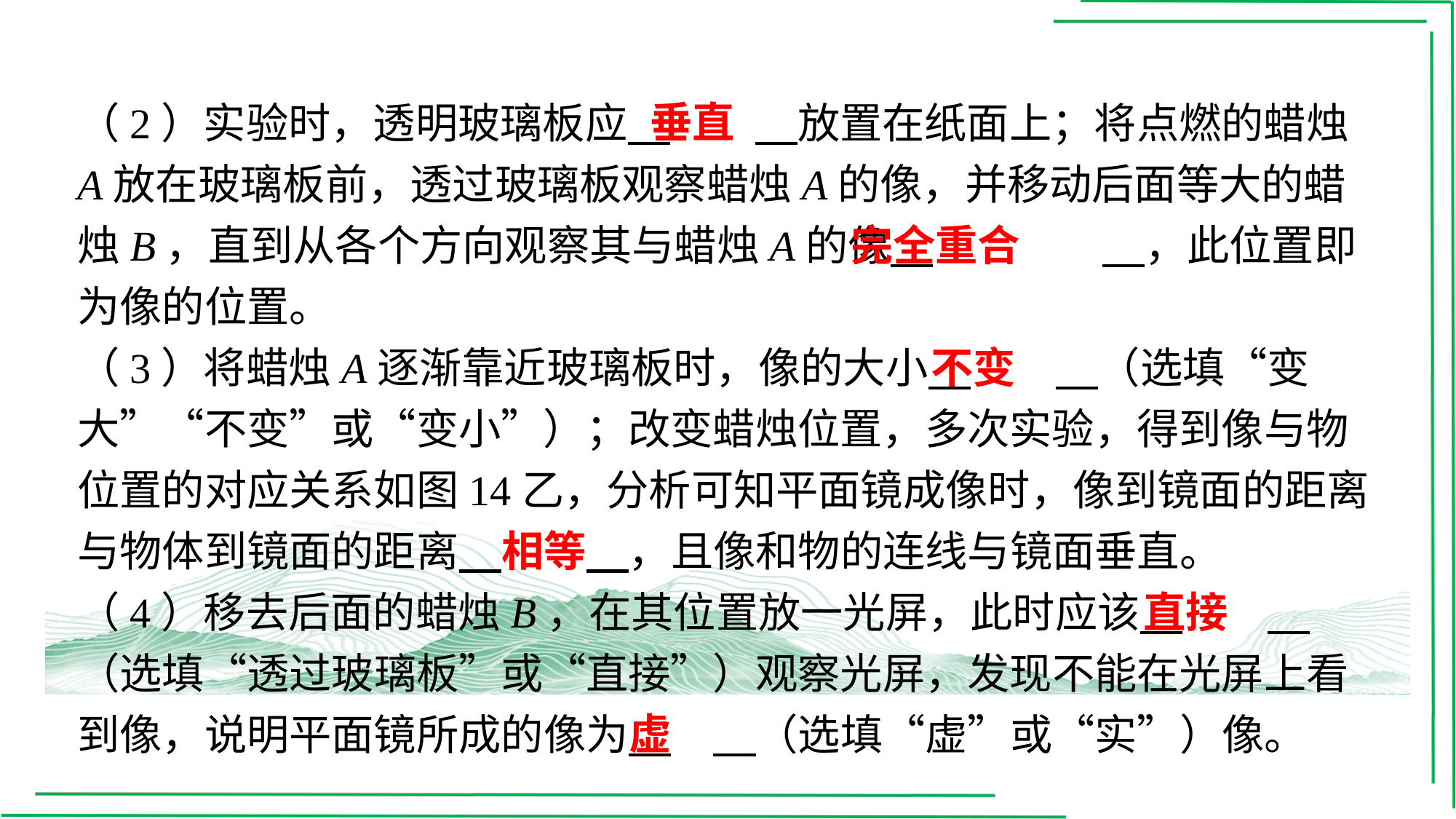

垂直
（2）实验时，透明玻璃板应 　垂直　⁠放置在纸面上；将点燃的蜡烛A放在玻璃板前，透过玻璃板观察蜡烛A的像，并移动后面等大的蜡烛B，直到从各个方向观察其与蜡烛A的像 　完全重合　⁠，此位置即为像的位置。
（3）将蜡烛A逐渐靠近玻璃板时，像的大小 　不变　⁠（选填“变大”“不变”或“变小”）；改变蜡烛位置，多次实验，得到像与物位置的对应关系如图14乙，分析可知平面镜成像时，像到镜面的距离与物体到镜面的距离 　相等　⁠，且像和物的连线与镜面垂直。
（4）移去后面的蜡烛B，在其位置放一光屏，此时应该 　直接　⁠（选填“透过玻璃板”或“直接”）观察光屏，发现不能在光屏上看到像，说明平面镜所成的像为 　虚　⁠（选填“虚”或“实”）像。
完全重合
不变
相等
直接
虚